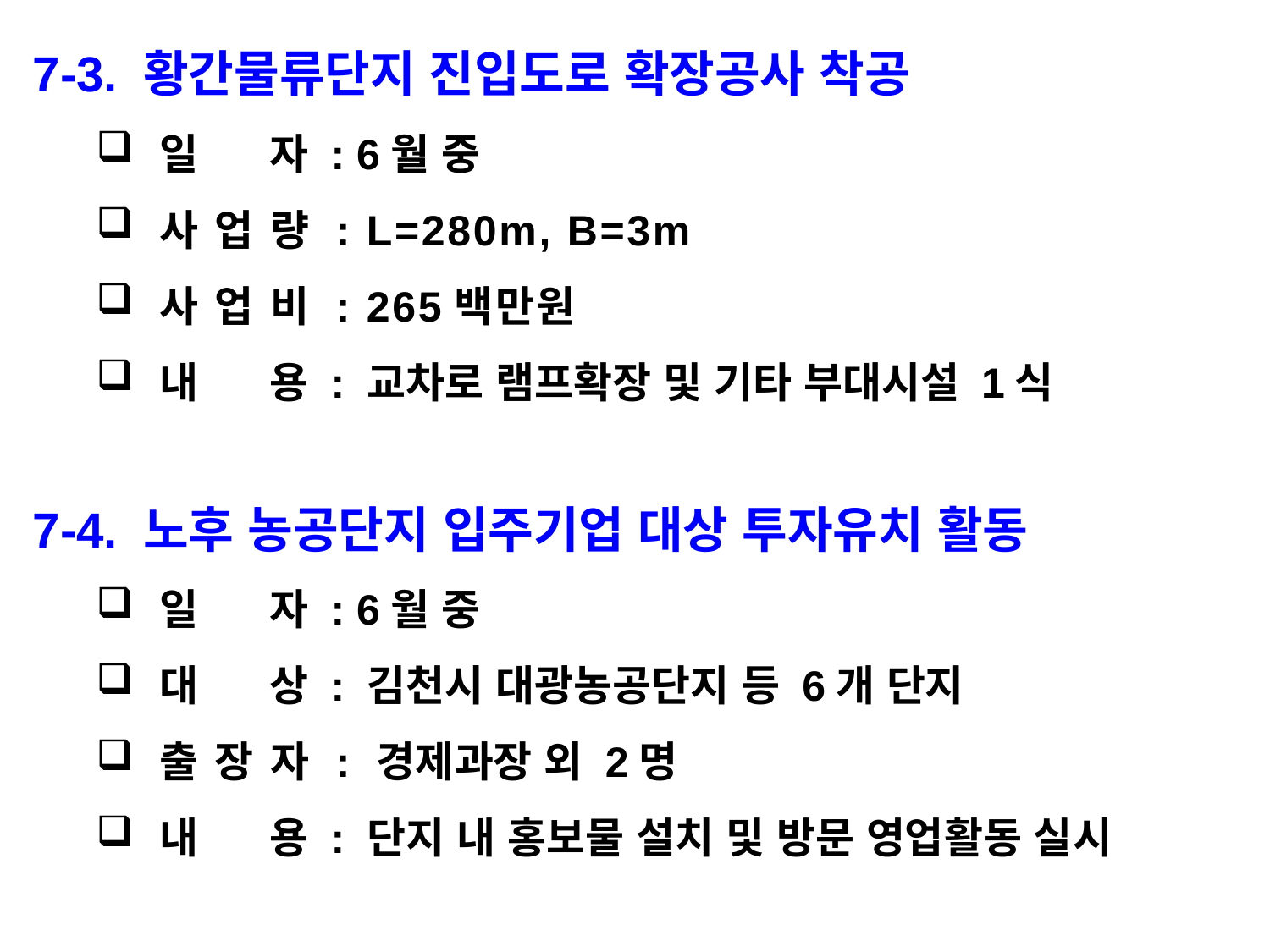

7-3. 황간물류단지 진입도로 확장공사 착공
일      자 : 6월 중
사 업 량 : L=280m, B=3m
사 업 비 : 265백만원
내      용 : 교차로 램프확장 및 기타 부대시설 1식

7-4. 노후 농공단지 입주기업 대상 투자유치 활동
일      자 : 6월 중
대      상 : 김천시 대광농공단지 등 6개 단지
출 장 자 : 경제과장 외 2명
내      용 : 단지 내 홍보물 설치 및 방문 영업활동 실시